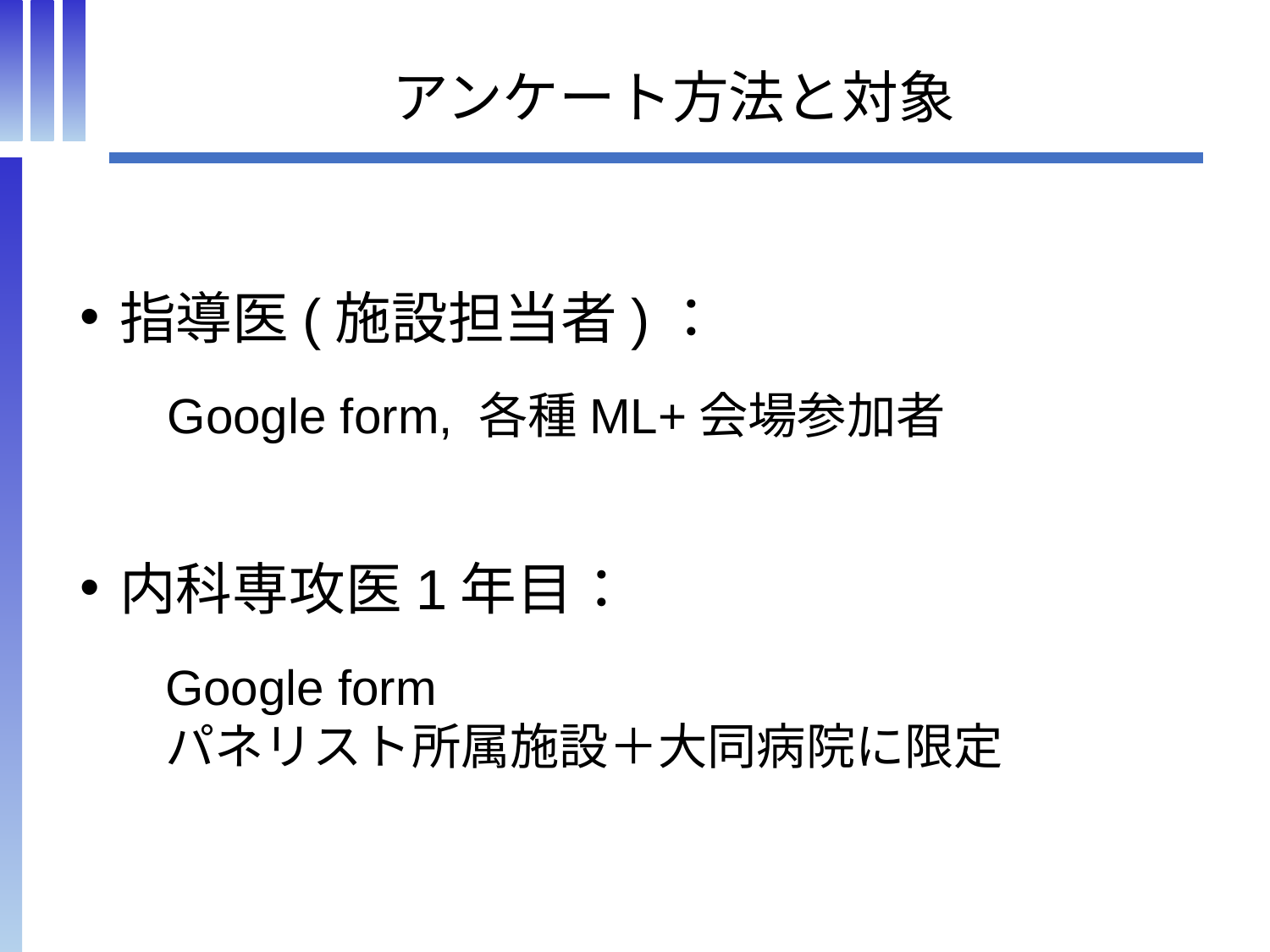

アンケート方法と対象

指導医(施設担当者)：

内科専攻医1年目：
Google form, 各種ML+会場参加者
Google form
パネリスト所属施設＋大同病院に限定